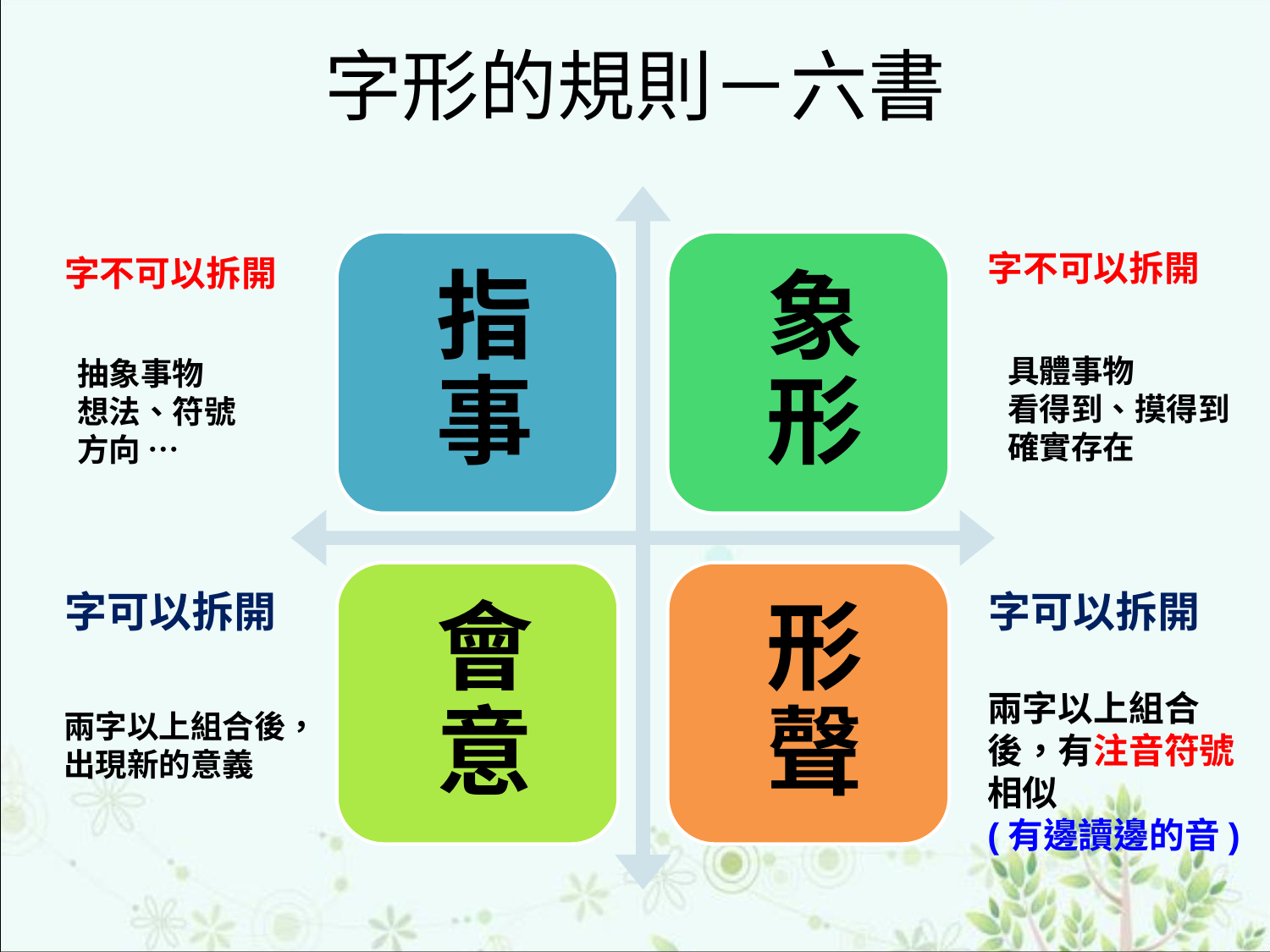

# 字形的規則－六書
指事
象形
會意
形聲
字不可以拆開
字不可以拆開
具體事物
看得到、摸得到
確實存在
抽象事物
想法、符號
方向 …
字可以拆開
字可以拆開
兩字以上組合後，有注音符號相似
(有邊讀邊的音)
兩字以上組合後，出現新的意義